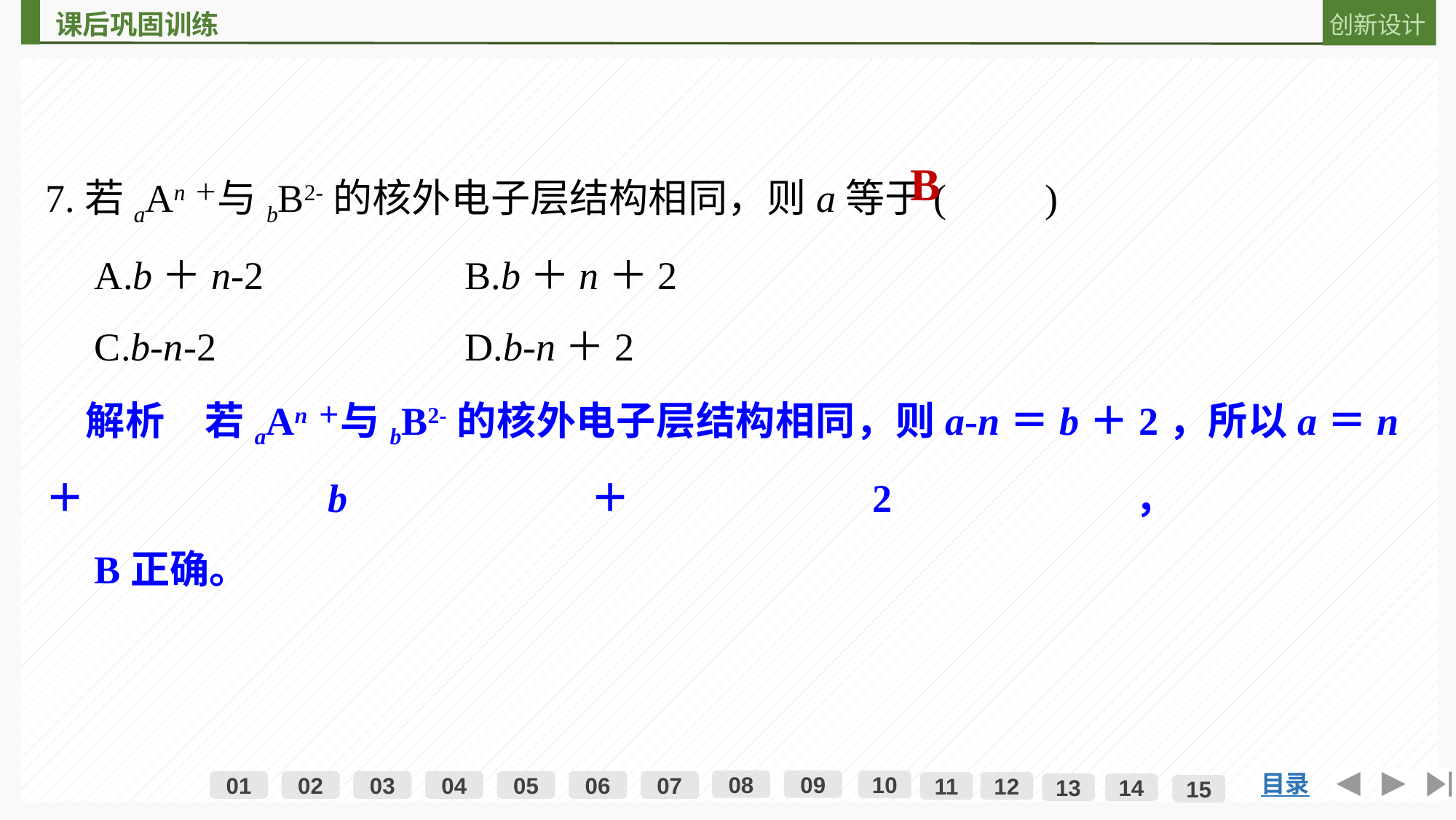

7.若aAn＋与bB2-的核外电子层结构相同，则a等于(　　)
　A.b＋n-2	B.b＋n＋2
　C.b-n-2	D.b-n＋2
　解析　若aAn＋与bB2-的核外电子层结构相同，则a-n＝b＋2，所以a＝n＋b＋2，
　B正确。
B